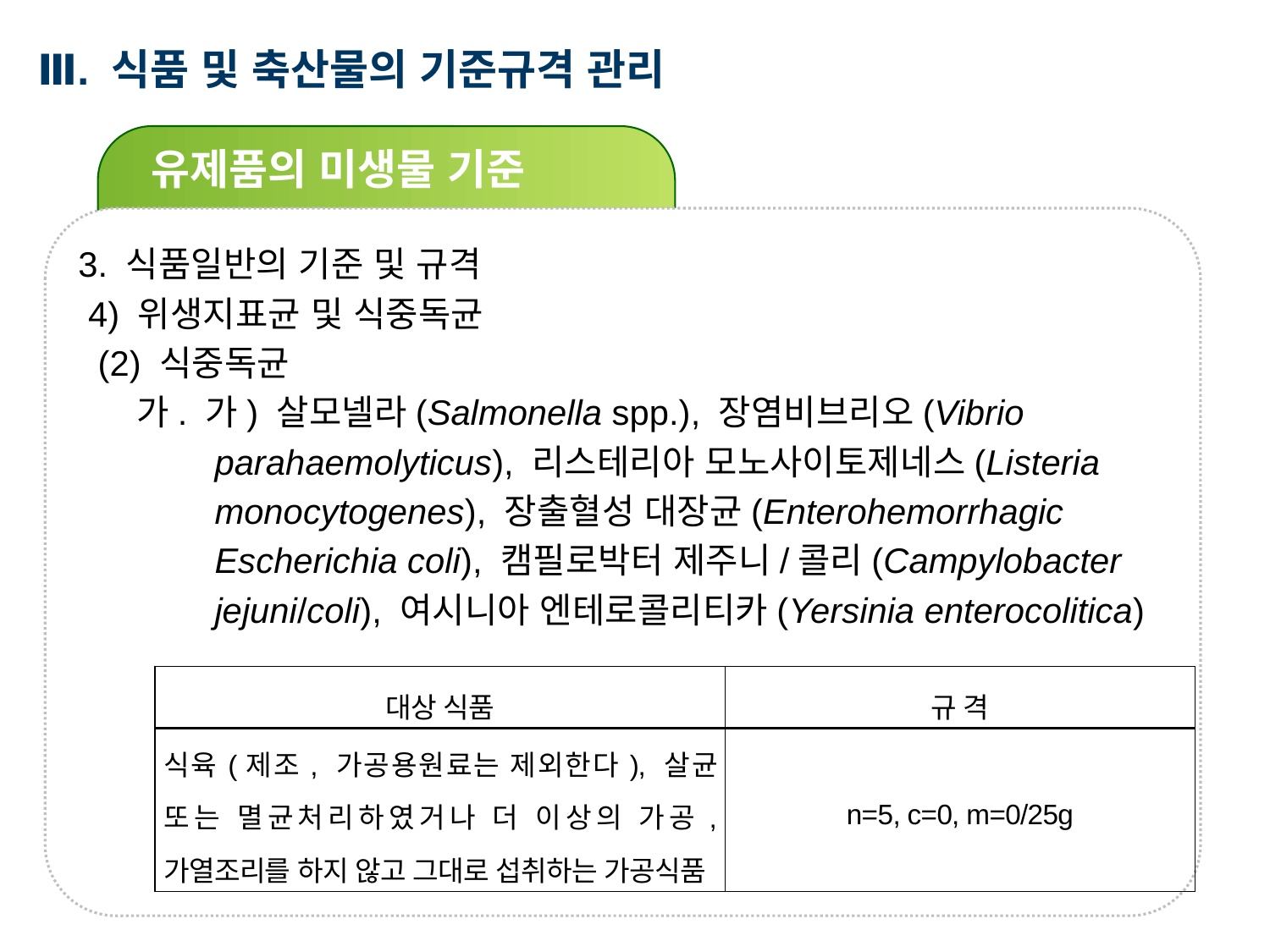

Ⅲ. 식품 및 축산물의 기준규격 관리

유제품의 미생물 기준
3. 식품일반의 기준 및 규격
 4) 위생지표균 및 식중독균
  (2) 식중독균
     가. 가) 살모넬라(Salmonella spp.), 장염비브리오(Vibrio
              parahaemolyticus), 리스테리아 모노사이토제네스(Listeria
              monocytogenes), 장출혈성 대장균(Enterohemorrhagic
              Escherichia coli), 캠필로박터 제주니/콜리(Campylobacter
              jejuni/coli), 여시니아 엔테로콜리티카(Yersinia enterocolitica)

| 대상 식품 | 규 격 |
| --- | --- |
| 식육(제조, 가공용원료는 제외한다), 살균 또는 멸균처리하였거나 더 이상의 가공, 가열조리를 하지 않고 그대로 섭취하는 가공식품 | n=5, c=0, m=0/25g |